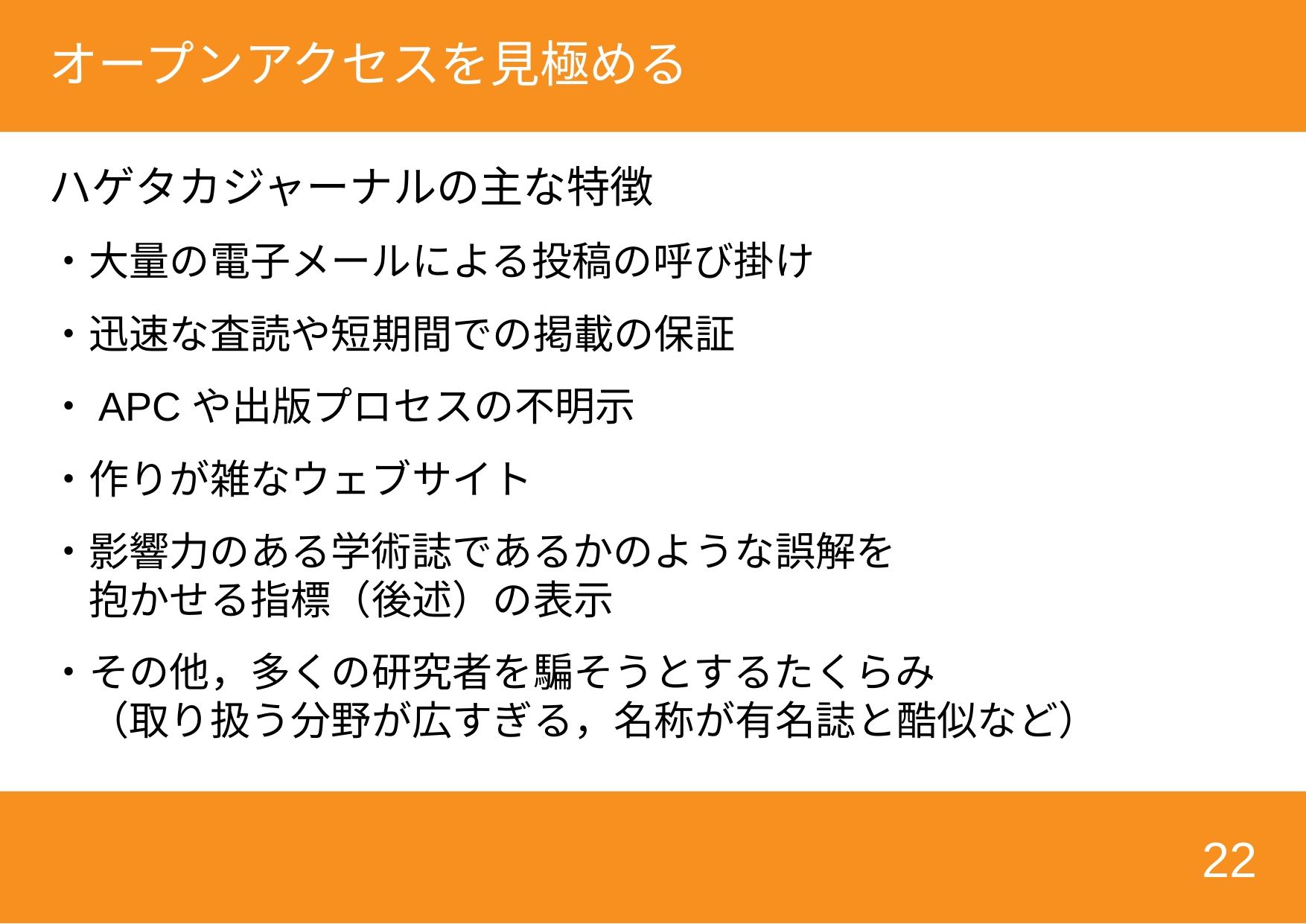

# オープンアクセスを見極める
ハゲタカジャーナルの主な特徴

・大量の電子メールによる投稿の呼び掛け

・迅速な査読や短期間での掲載の保証

・APCや出版プロセスの不明示

・作りが雑なウェブサイト

・影響力のある学術誌であるかのような誤解を
　抱かせる指標（後述）の表示

・その他，多くの研究者を騙そうとするたくらみ
　（取り扱う分野が広すぎる，名称が有名誌と酷似など）
22